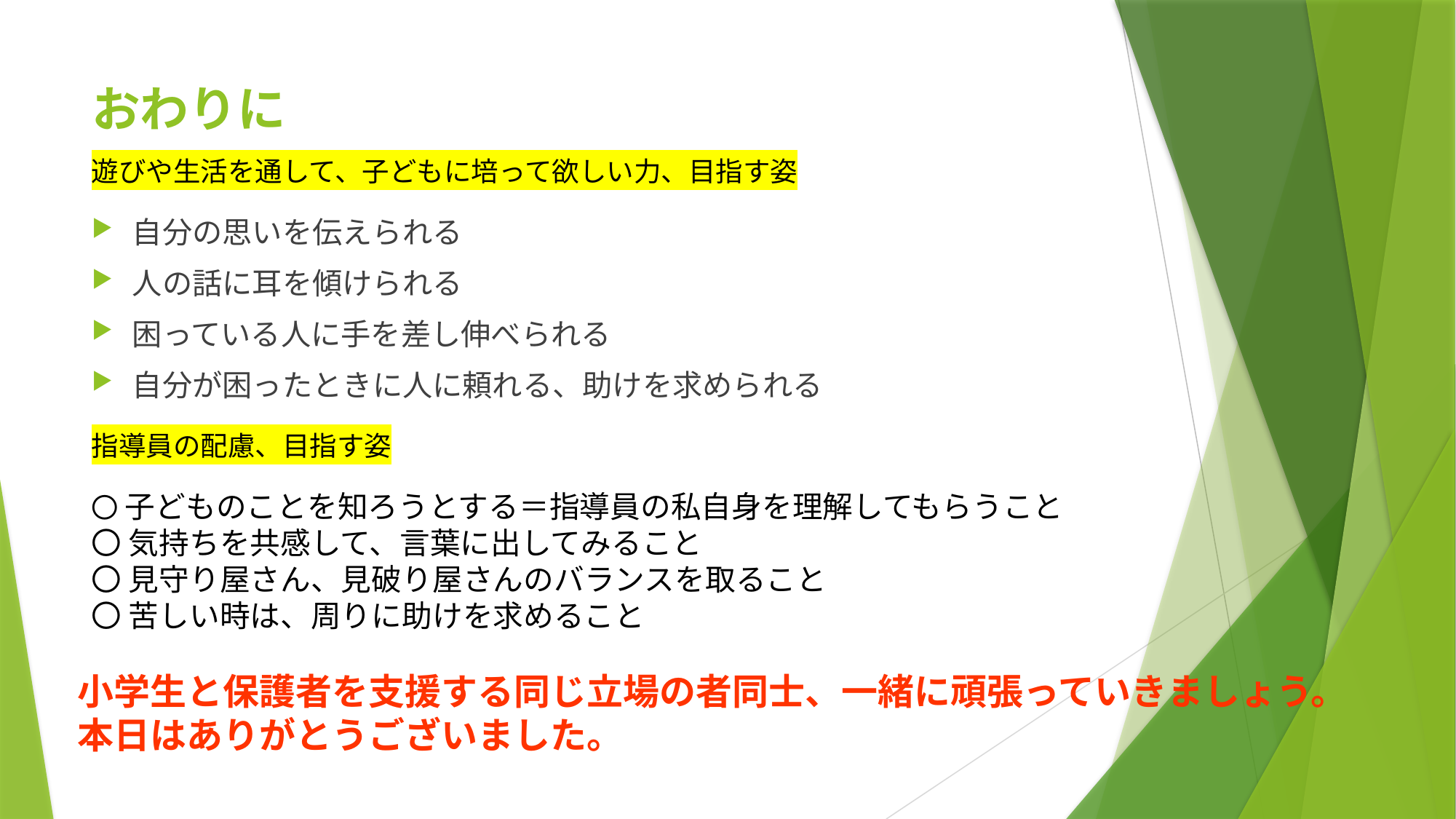

# おわりに
遊びや生活を通して、子どもに培って欲しい力、目指す姿
自分の思いを伝えられる
人の話に耳を傾けられる
困っている人に手を差し伸べられる
自分が困ったときに人に頼れる、助けを求められる
指導員の配慮、目指す姿
〇 子どものことを知ろうとする＝指導員の私自身を理解してもらうこと
〇 気持ちを共感して、言葉に出してみること
〇 見守り屋さん、見破り屋さんのバランスを取ること
〇 苦しい時は、周りに助けを求めること
小学生と保護者を支援する同じ立場の者同士、一緒に頑張っていきましょう。
本日はありがとうございました。